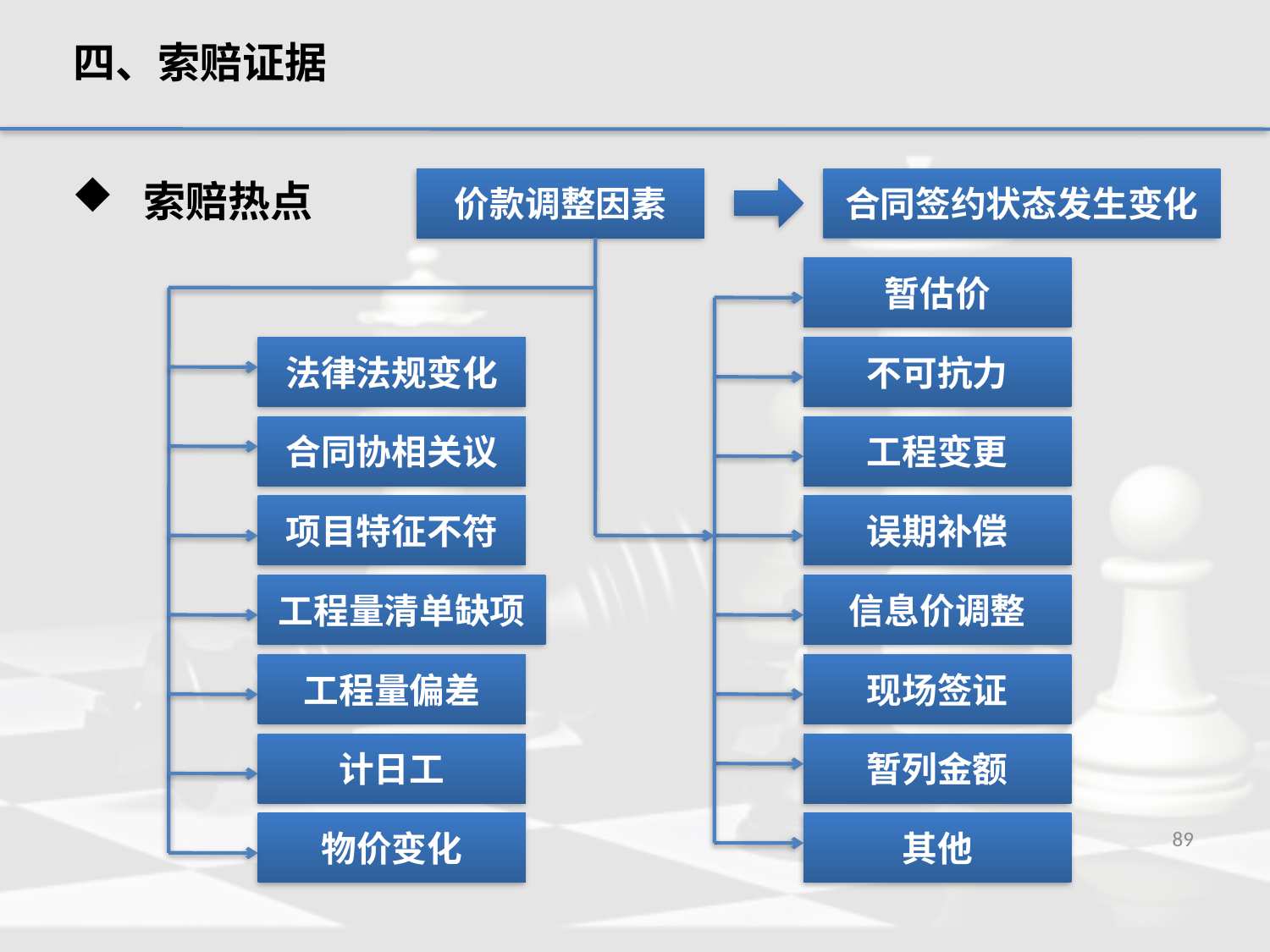

四、索赔证据
  索赔热点
价款调整因素
合同签约状态发生变化

暂估价
法律法规变化
不可抗力
合同协相关议
工程变更
项目特征不符
误期补偿
工程量清单缺项
信息价调整
工程量偏差
现场签证
计日工
暂列金额
89
物价变化
其他